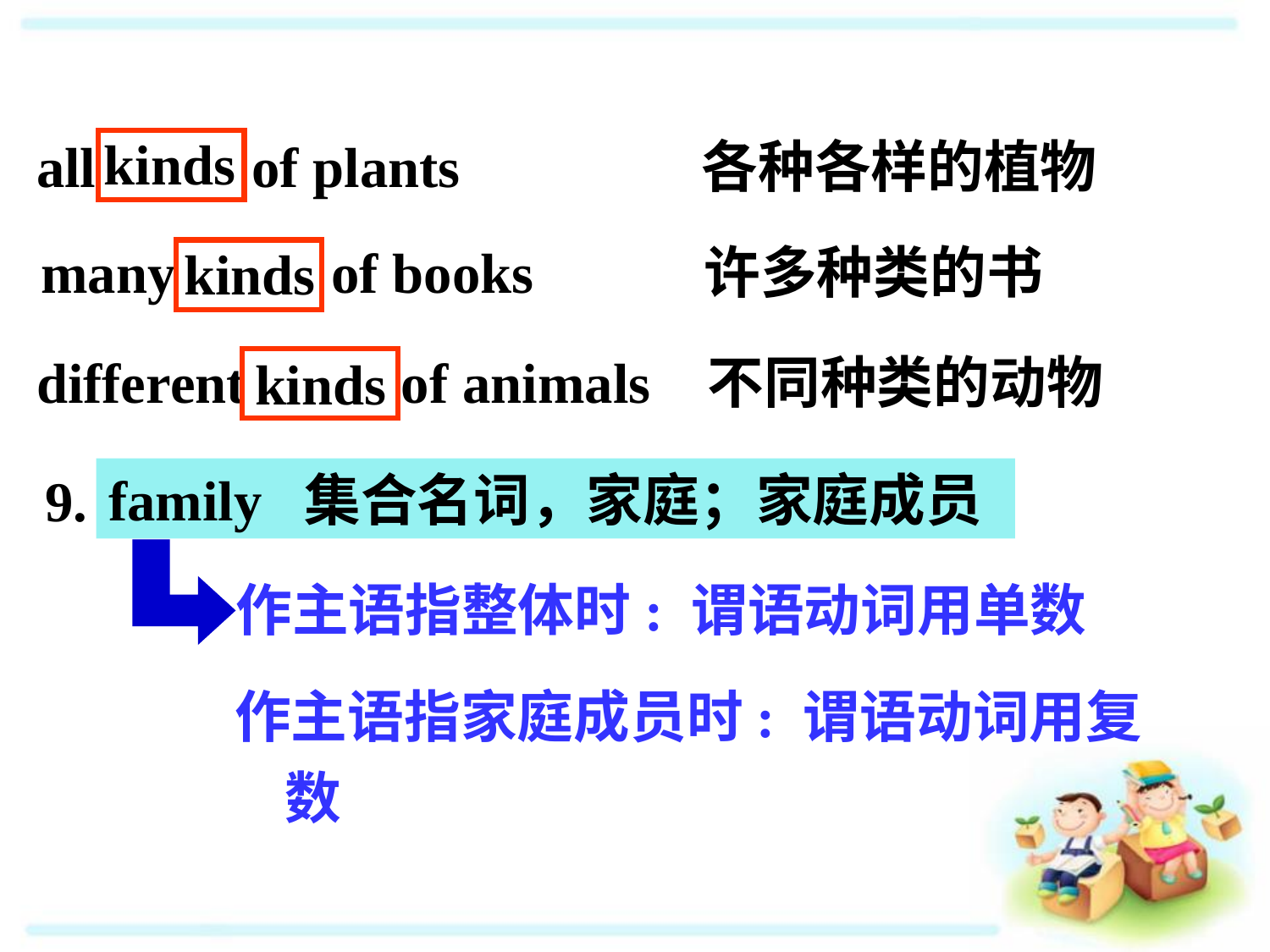

kinds
all           of plants                各种各样的植物

many           of books           许多种类的书
kinds

different           of animals   不同种类的动物
kinds

family  集合名词，家庭；家庭成员
9.

作主语指整体时: 谓语动词用单数
作主语指家庭成员时: 谓语动词用复数